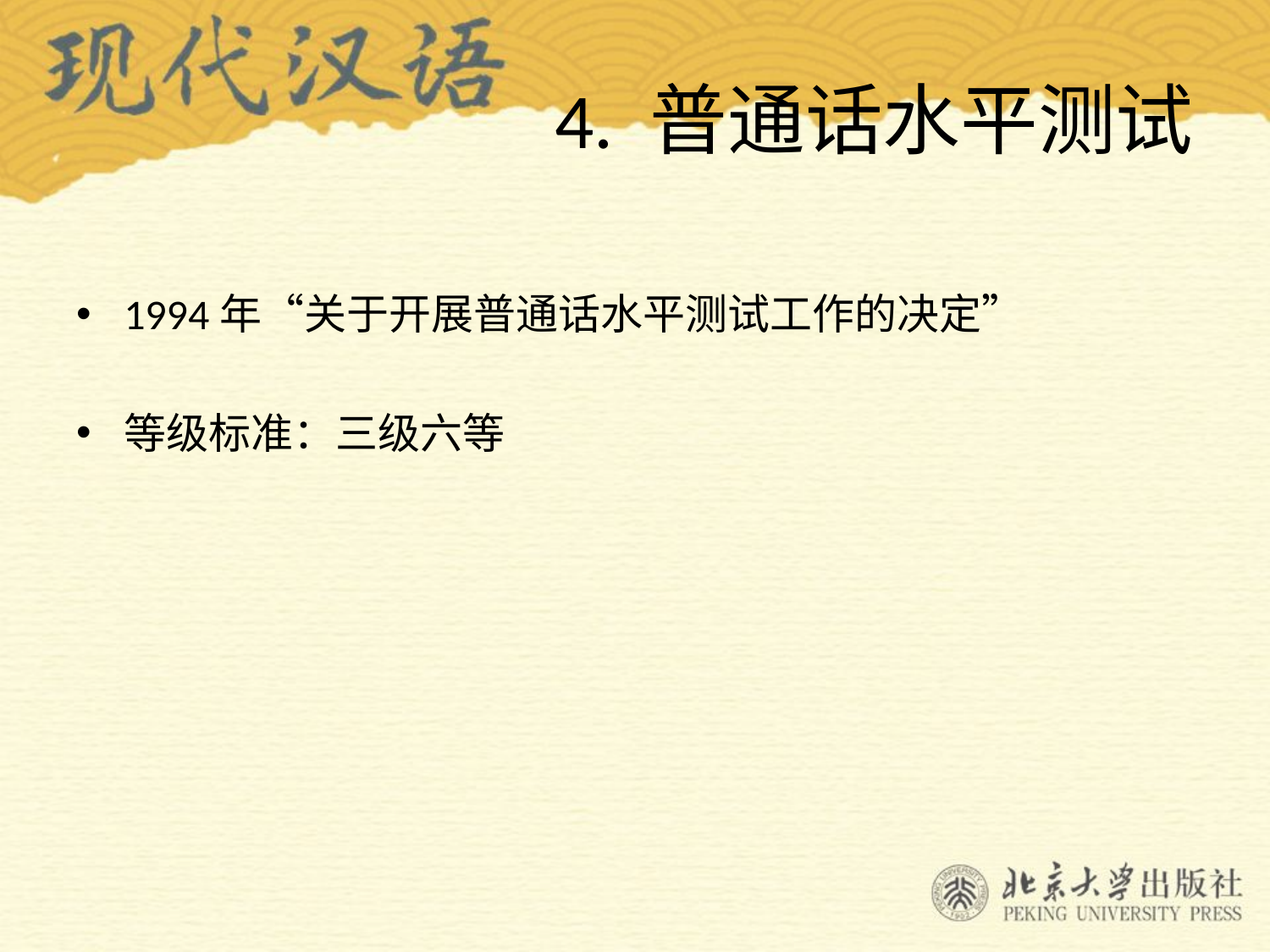

# 4. 普通话水平测试

1994年“关于开展普通话水平测试工作的决定”

等级标准：三级六等